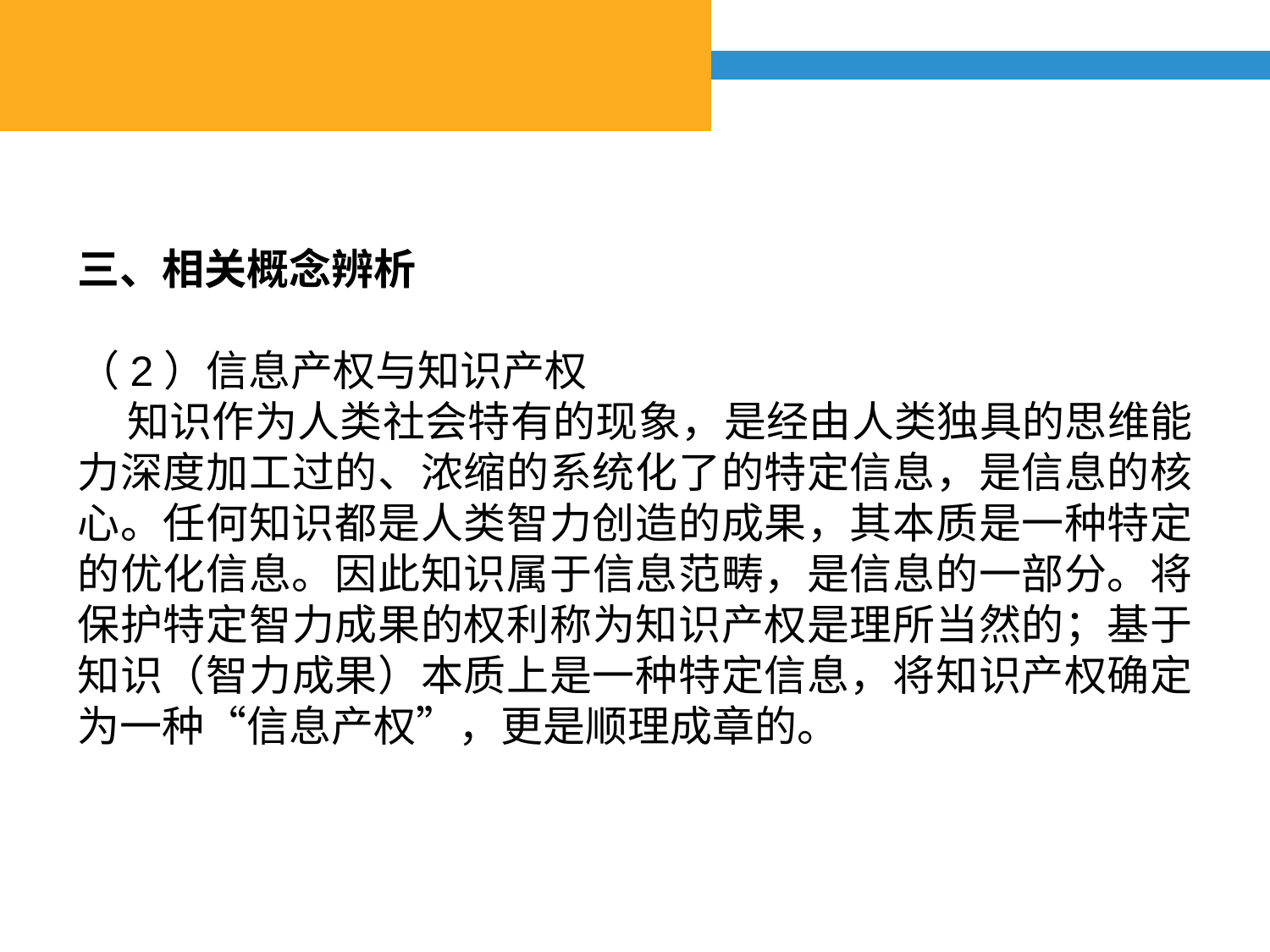

三、相关概念辨析

（2）信息产权与知识产权
    知识作为人类社会特有的现象，是经由人类独具的思维能力深度加工过的、浓缩的系统化了的特定信息，是信息的核心。任何知识都是人类智力创造的成果，其本质是一种特定的优化信息。因此知识属于信息范畴，是信息的一部分。将保护特定智力成果的权利称为知识产权是理所当然的；基于知识（智力成果）本质上是一种特定信息，将知识产权确定为一种“信息产权”，更是顺理成章的。